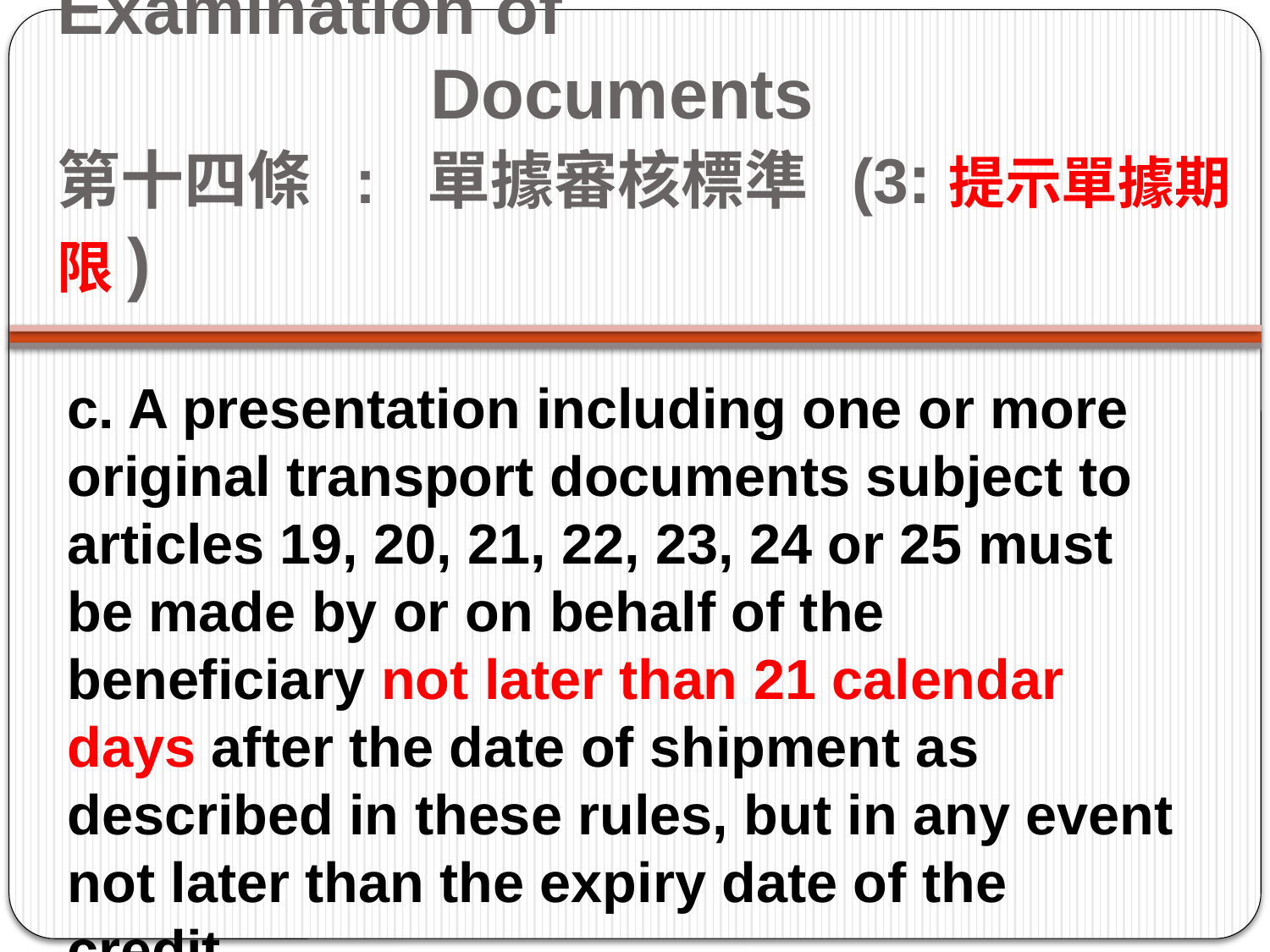

# Article 14:  Standard for Examination of Documents      第十四條  :  單據審核標準  (3:提示單據期限)
c. A presentation including one or more original transport documents subject to articles 19, 20, 21, 22, 23, 24 or 25 must be made by or on behalf of the beneficiary not later than 21 calendar days after the date of shipment as described in these rules, but in any event not later than the expiry date of the credit.